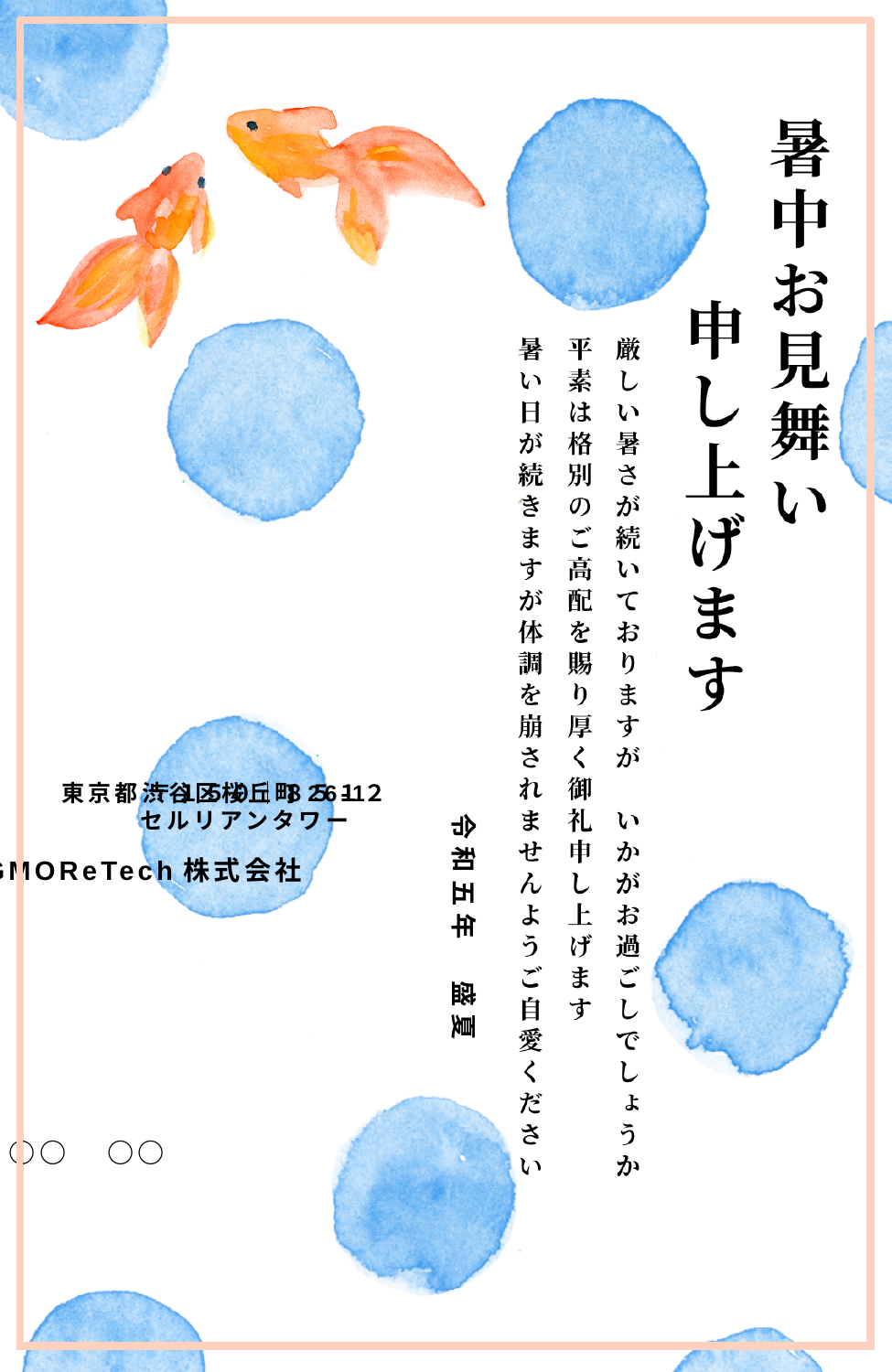

編集したいとき用
（文章に重ねてください）

平素は格別のご高配を賜り厚く御礼申し上げます
暑い日が続きますが体調を崩されませんようご自愛ください
厳しい暑さが続いておりますが　いかがお過ごしでしょうか

東京都渋谷区桜丘町26‐1
        セルリアンタワー
〒１５０│８５１２
令和五年　盛夏
GMOReTech株式会社
○○　○○